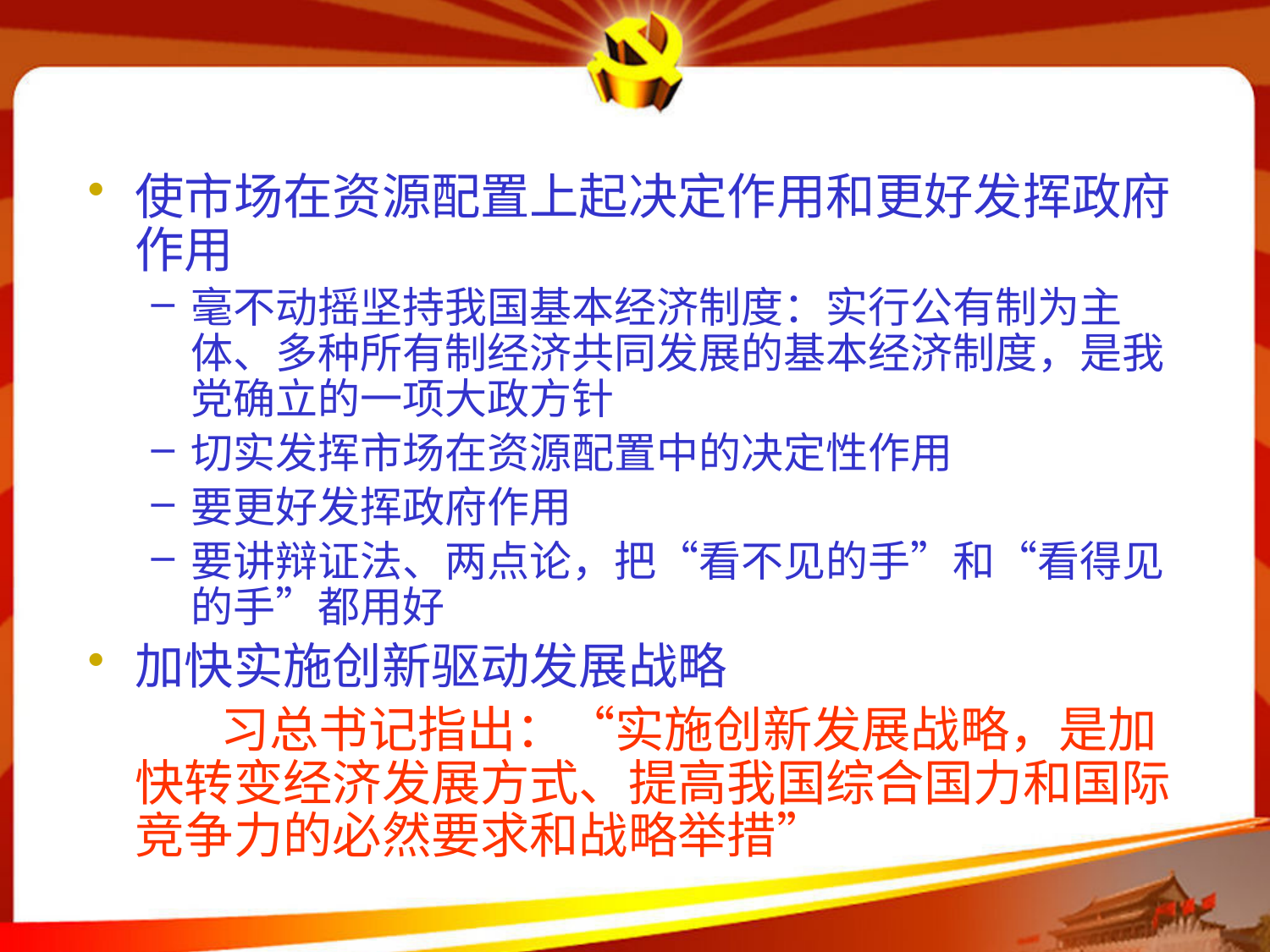

#

使市场在资源配置上起决定作用和更好发挥政府作用
毫不动摇坚持我国基本经济制度：实行公有制为主体、多种所有制经济共同发展的基本经济制度，是我党确立的一项大政方针
切实发挥市场在资源配置中的决定性作用
要更好发挥政府作用
要讲辩证法、两点论，把“看不见的手”和“看得见的手”都用好
加快实施创新驱动发展战略
           习总书记指出：“实施创新发展战略，是加快转变经济发展方式、提高我国综合国力和国际竞争力的必然要求和战略举措”